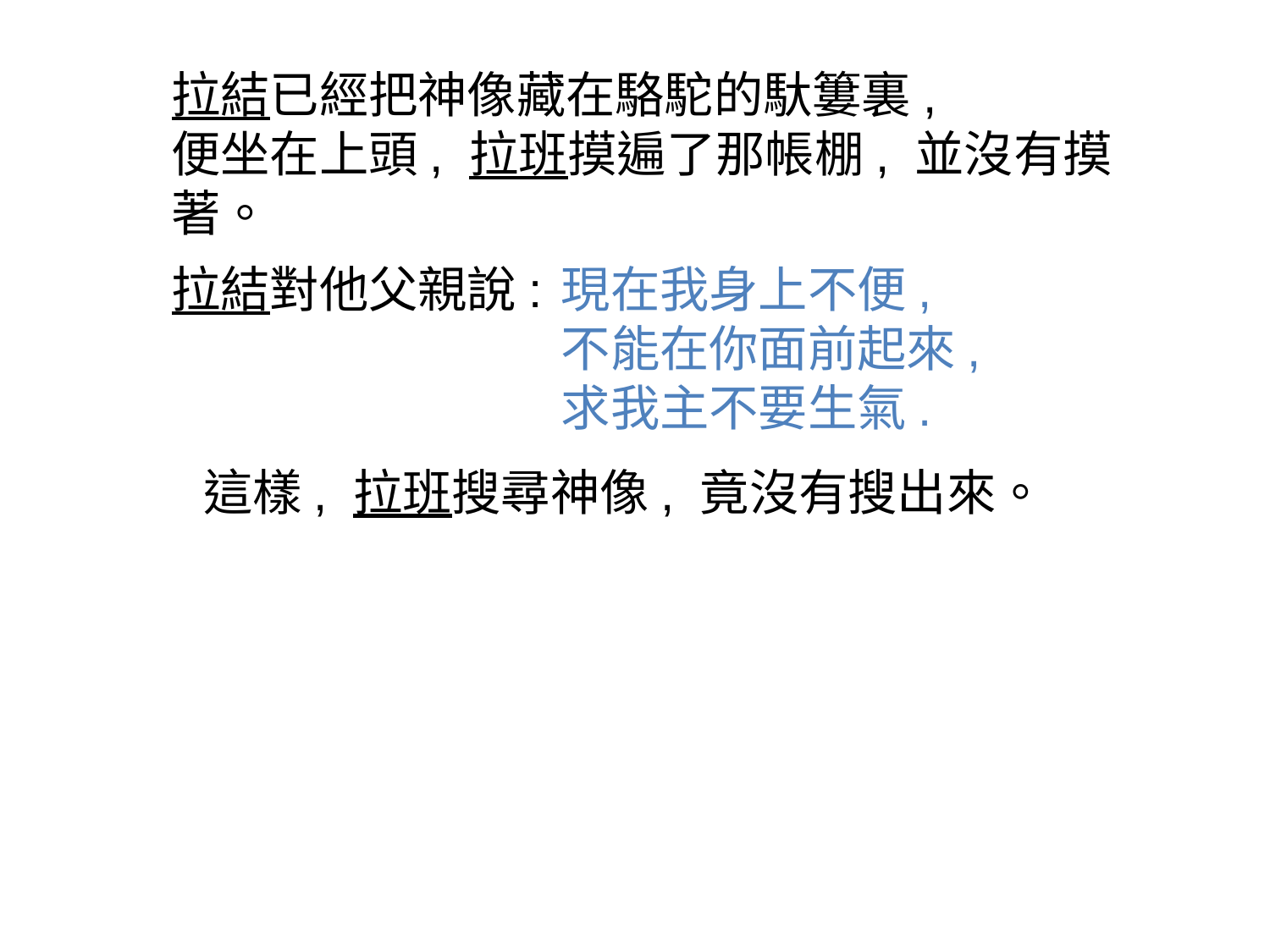

拉結已經把神像藏在駱駝的馱簍裏,
便坐在上頭, 拉班摸遍了那帳棚, 並沒有摸著。

拉結對他父親說:	現在我身上不便,
不能在你面前起來,
求我主不要生氣.

這樣, 拉班搜尋神像, 竟沒有搜出來。